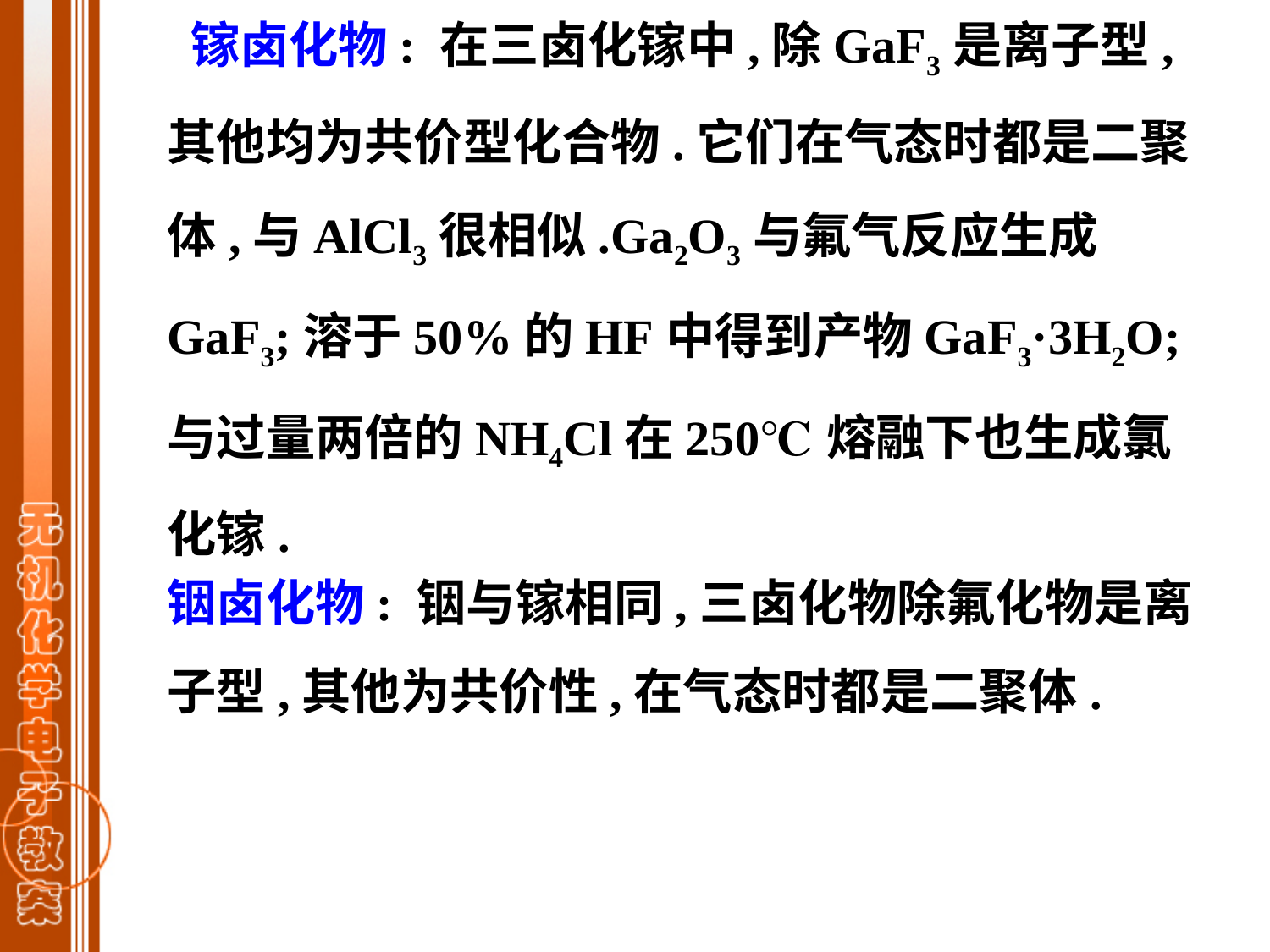

镓卤化物: 在三卤化镓中,除GaF3是离子型,其他均为共价型化合物.它们在气态时都是二聚体,与AlCl3很相似.Ga2O3与氟气反应生成GaF3;溶于50%的HF中得到产物GaF3·3H2O;与过量两倍的NH4Cl在250℃熔融下也生成氯化镓.
铟卤化物: 铟与镓相同,三卤化物除氟化物是离子型,其他为共价性,在气态时都是二聚体.
71